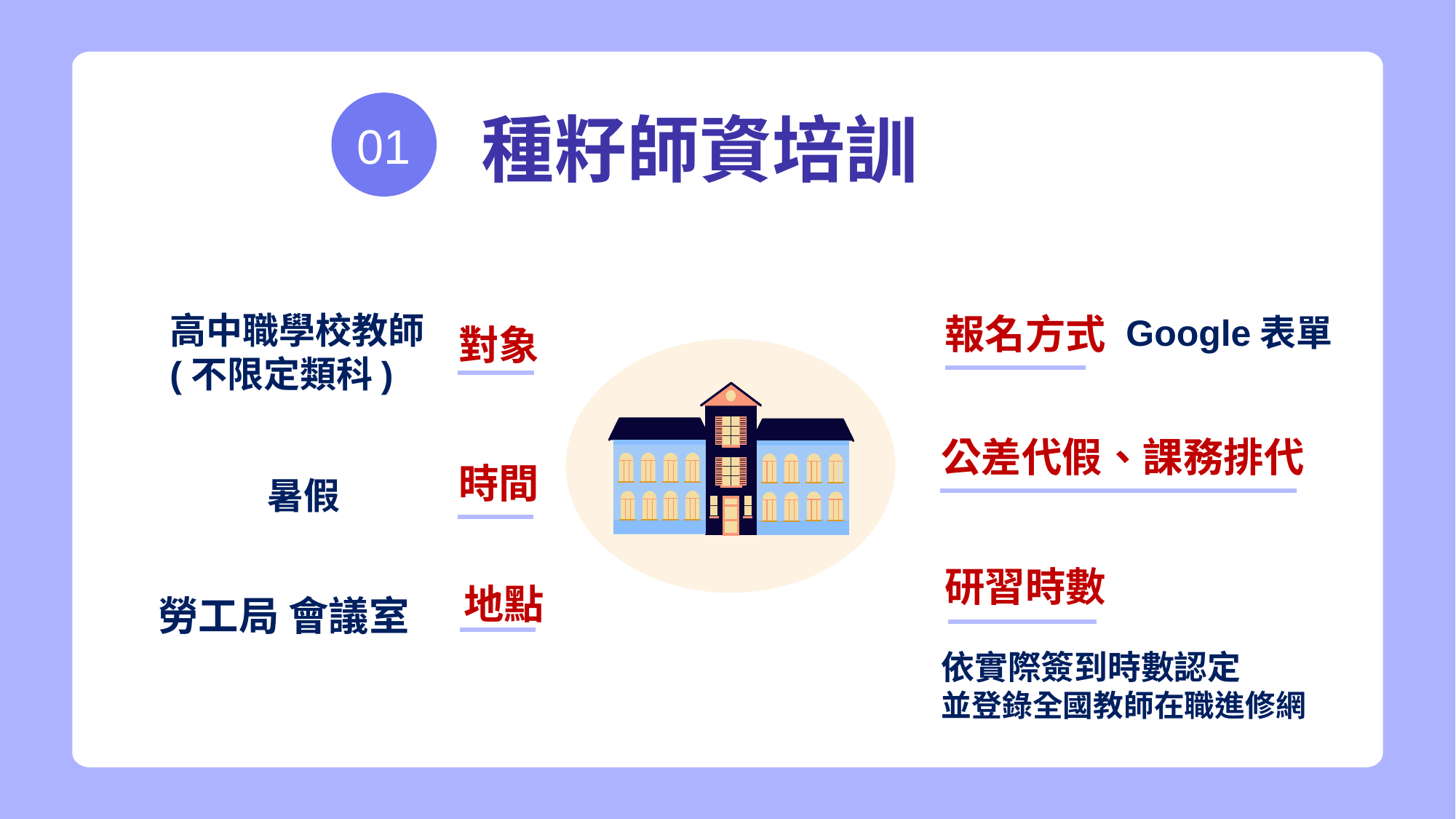

# 種籽師資培訓
01
高中職學校教師
(不限定類科)
對象
時間
              暑假
地點
勞工局 會議室
報名方式
Google表單
公差代假、課務排代
研習時數
依實際簽到時數認定
並登錄全國教師在職進修網